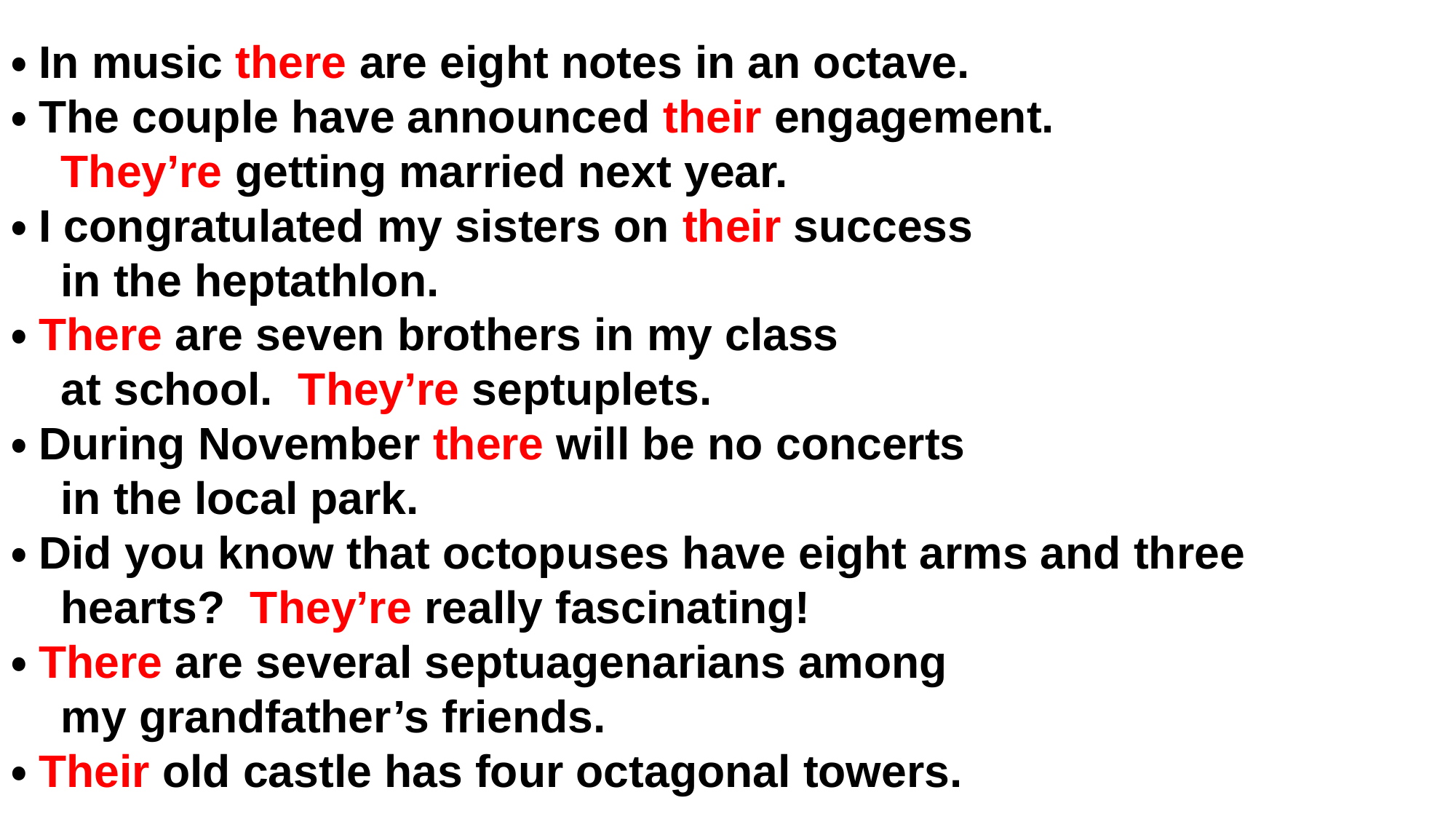

・In music there are eight notes in an octave.
・The couple have announced their engagement.
    They’re getting married next year.
・I congratulated my sisters on their success
    in the heptathlon.
・There are seven brothers in my class
    at school.  They’re septuplets.
・During November there will be no concerts
    in the local park.
・Did you know that octopuses have eight arms and three
    hearts?  They’re really fascinating!
・There are several septuagenarians among
    my grandfather’s friends.
・Their old castle has four octagonal towers.